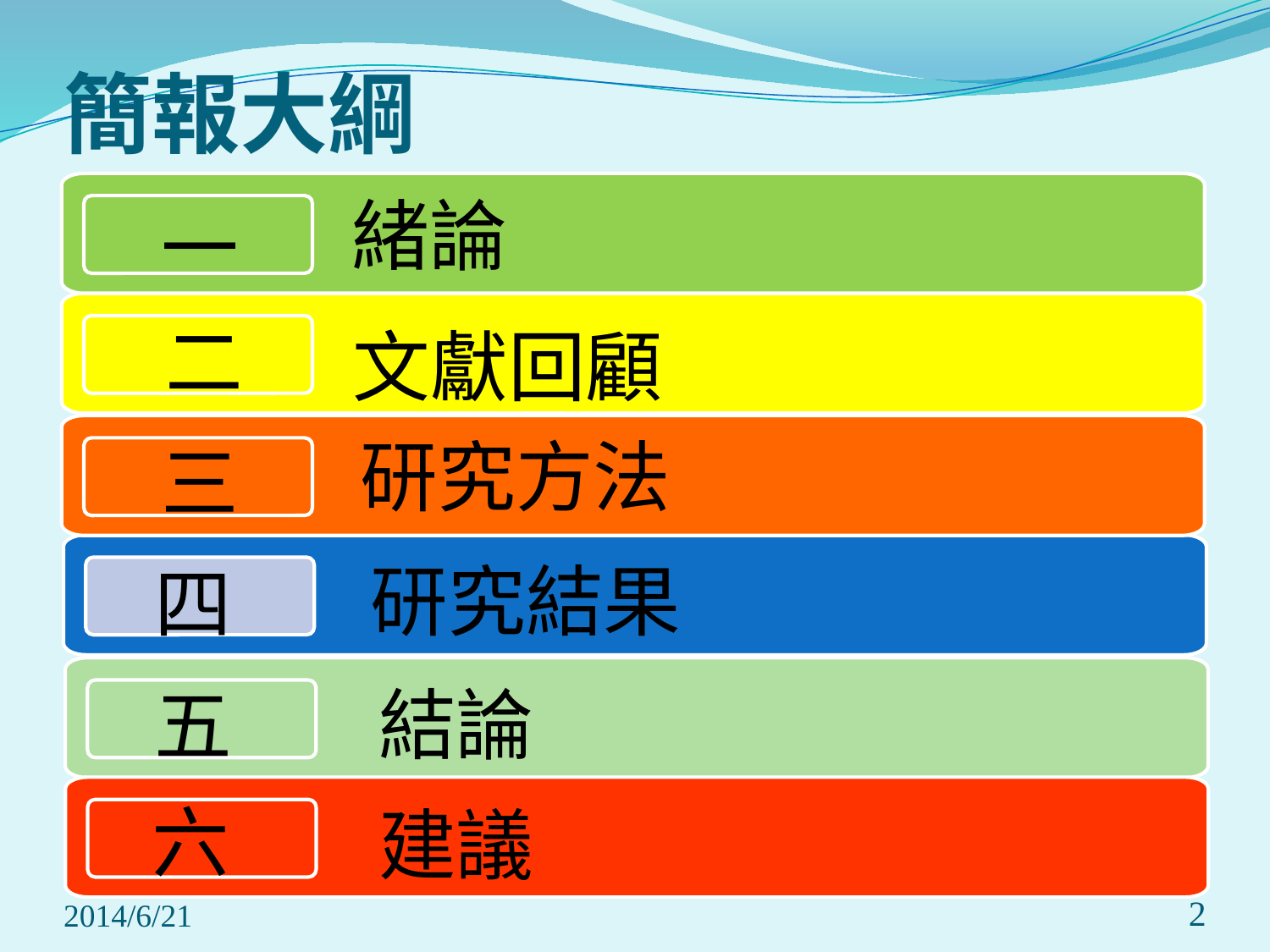

# 簡報大綱

緒論
一
二
文獻回顧
研究方法
三

研究結果
四
結論
五
六
建議
2014/6/21
2